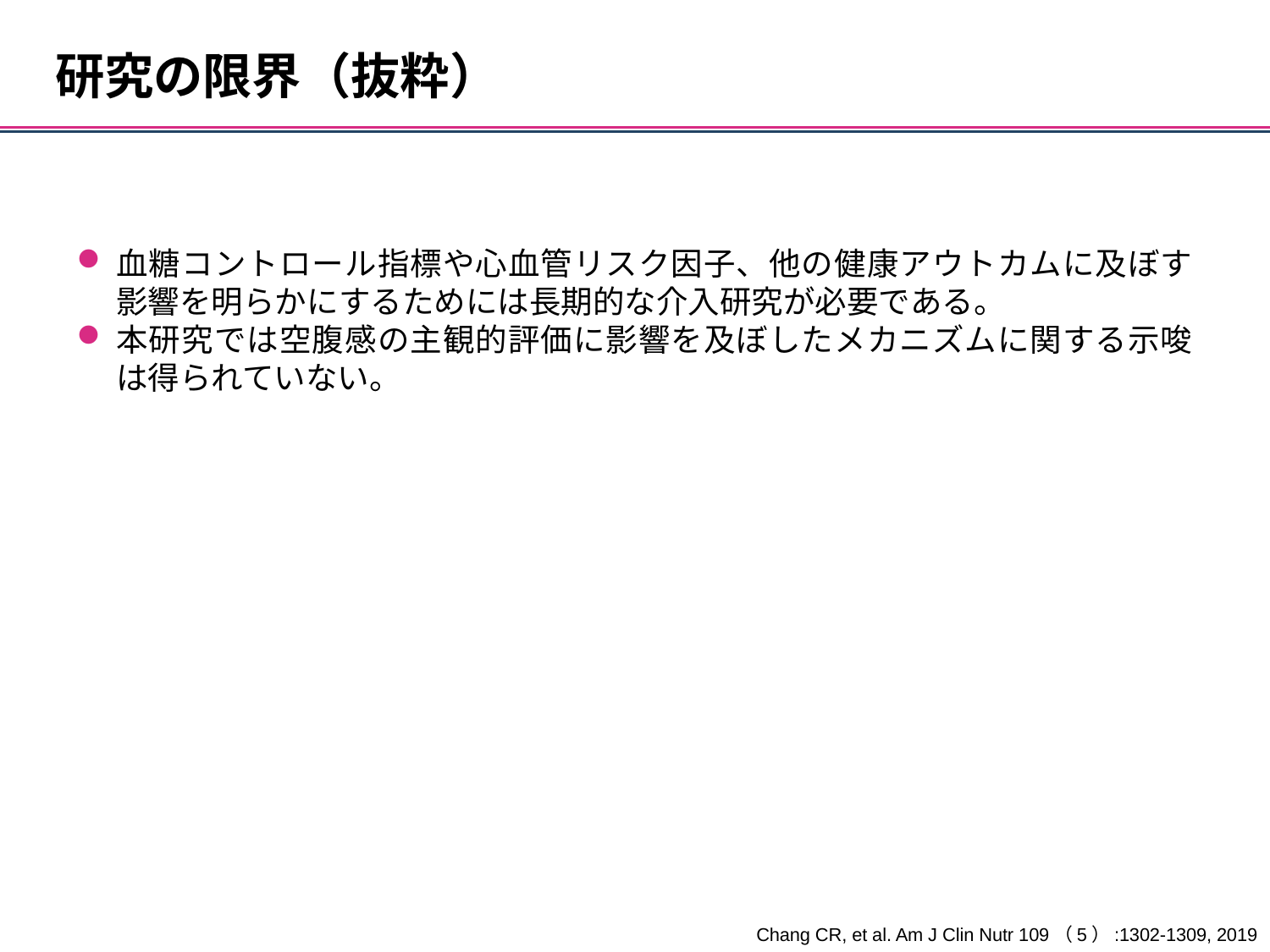

研究の限界（抜粋）
血糖コントロール指標や心血管リスク因子、他の健康アウトカムに及ぼす影響を明らかにするためには長期的な介入研究が必要である。
本研究では空腹感の主観的評価に影響を及ぼしたメカニズムに関する示唆は得られていない。
Chang CR, et al. Am J Clin Nutr 109（5）:1302-1309, 2019